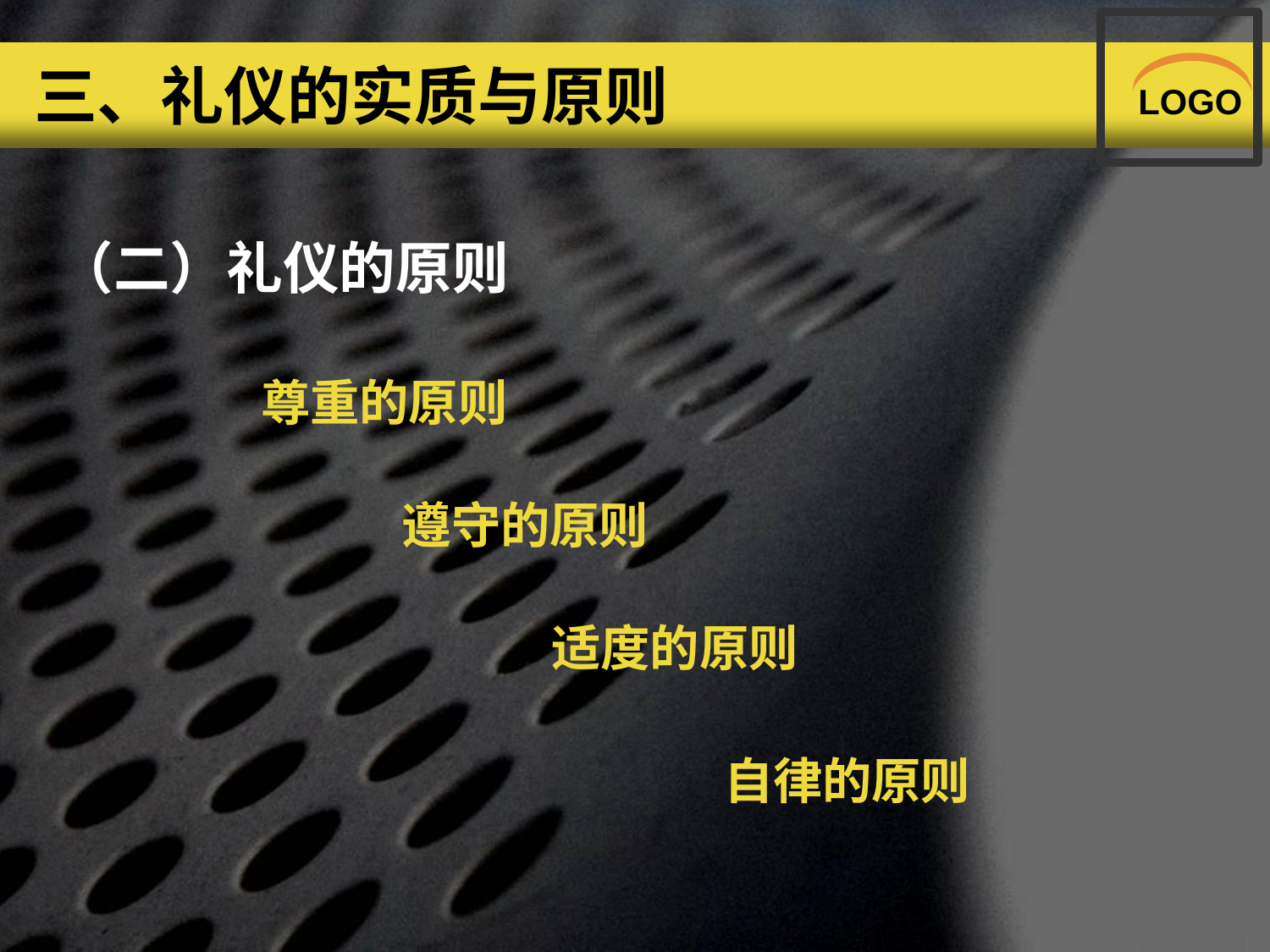

# 三、礼仪的实质与原则
LOGO

（二）礼仪的原则

尊重的原则

遵守的原则

适度的原则

自律的原则